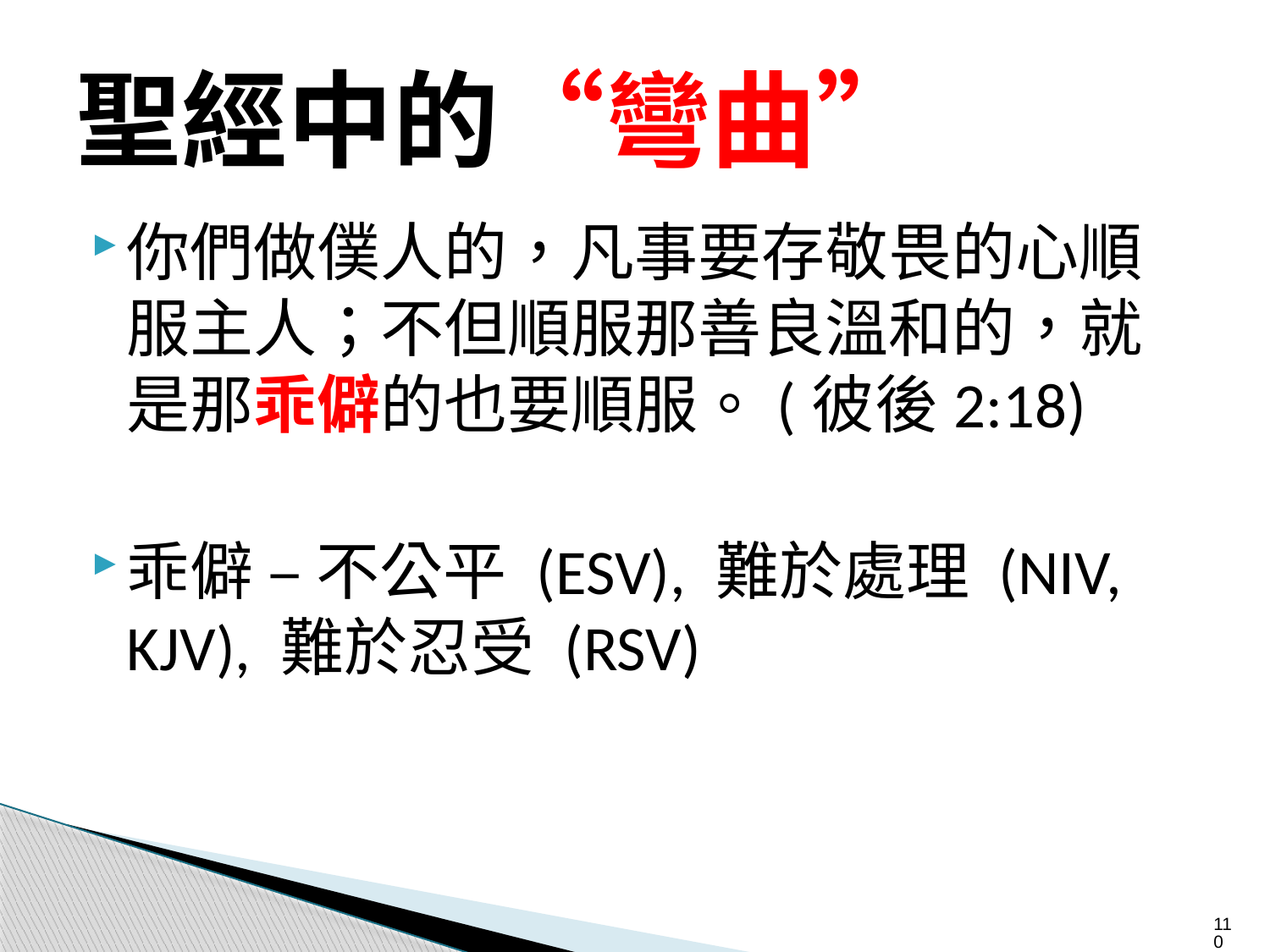

# 聖經中的“彎曲”
你們做僕人的，凡事要存敬畏的心順服主人；不但順服那善良溫和的，就是那乖僻的也要順服。(彼後2:18)

乖僻 – 不公平 (ESV), 難於處理 (NIV, 	KJV), 難於忍受 (RSV)
110